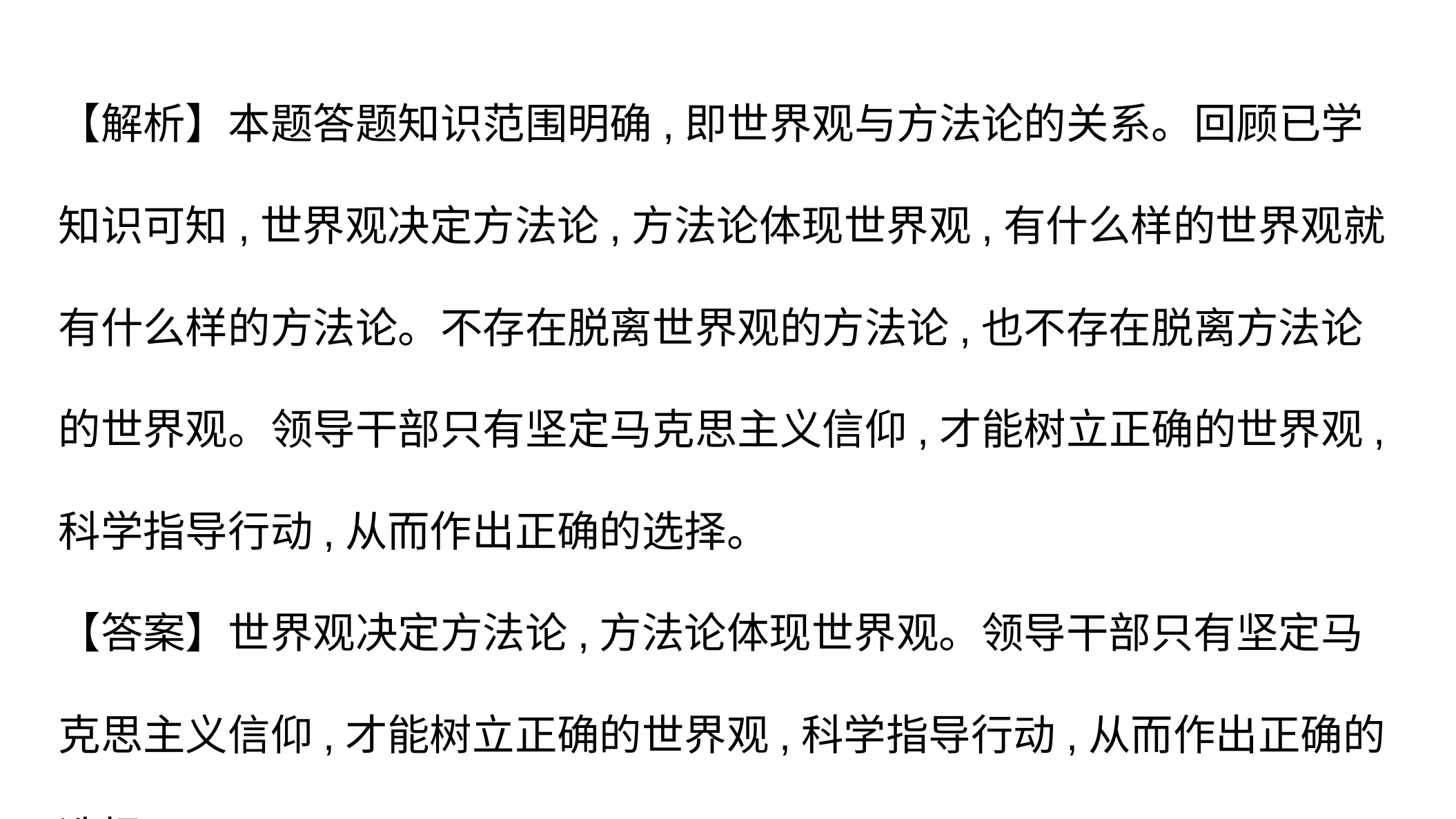

【解析】本题答题知识范围明确,即世界观与方法论的关系。回顾已学知识可知,世界观决定方法论,方法论体现世界观,有什么样的世界观就有什么样的方法论。不存在脱离世界观的方法论,也不存在脱离方法论的世界观。领导干部只有坚定马克思主义信仰,才能树立正确的世界观,科学指导行动,从而作出正确的选择。
【答案】世界观决定方法论,方法论体现世界观。领导干部只有坚定马克思主义信仰,才能树立正确的世界观,科学指导行动,从而作出正确的选择。